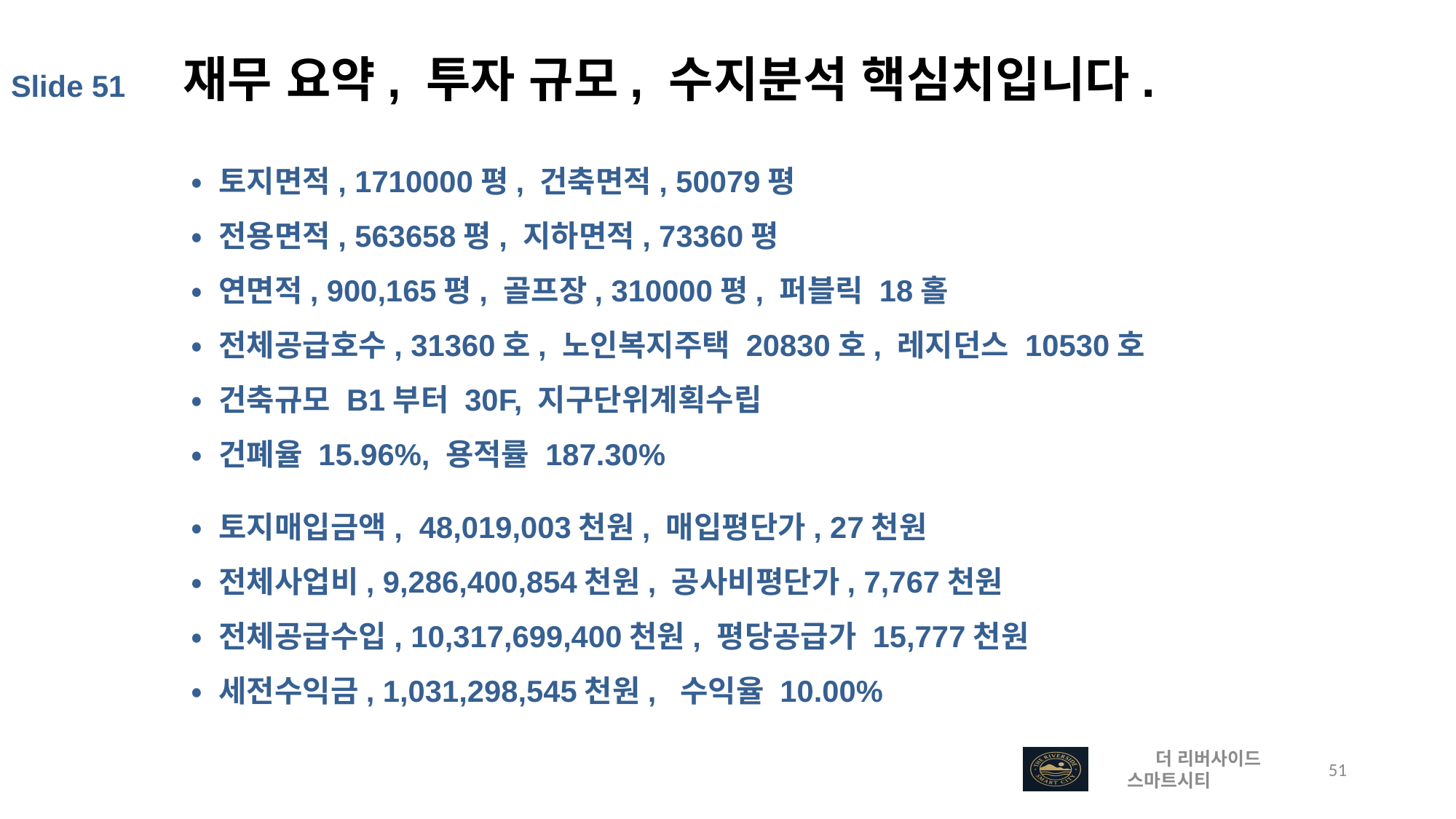

Slide 51      재무 요약, 투자 규모, 수지분석 핵심치입니다.
• 토지면적, 1710000평, 건축면적, 50079평
• 전용면적, 563658평, 지하면적, 73360평
• 연면적, 900,165평, 골프장, 310000평, 퍼블릭 18홀
• 전체공급호수, 31360호, 노인복지주택 20830호, 레지던스 10530호
• 건축규모 B1부터 30F, 지구단위계획수립
• 건폐율 15.96%, 용적률 187.30%
• 토지매입금액,  48,019,003천원, 매입평단가, 27천원
• 전체사업비, 9,286,400,854천원, 공사비평단가, 7,767천원
• 전체공급수입, 10,317,699,400천원, 평당공급가 15,777천원
• 세전수익금, 1,031,298,545천원,  수익율 10.00%
             더 리버사이드 스마트시티
  51